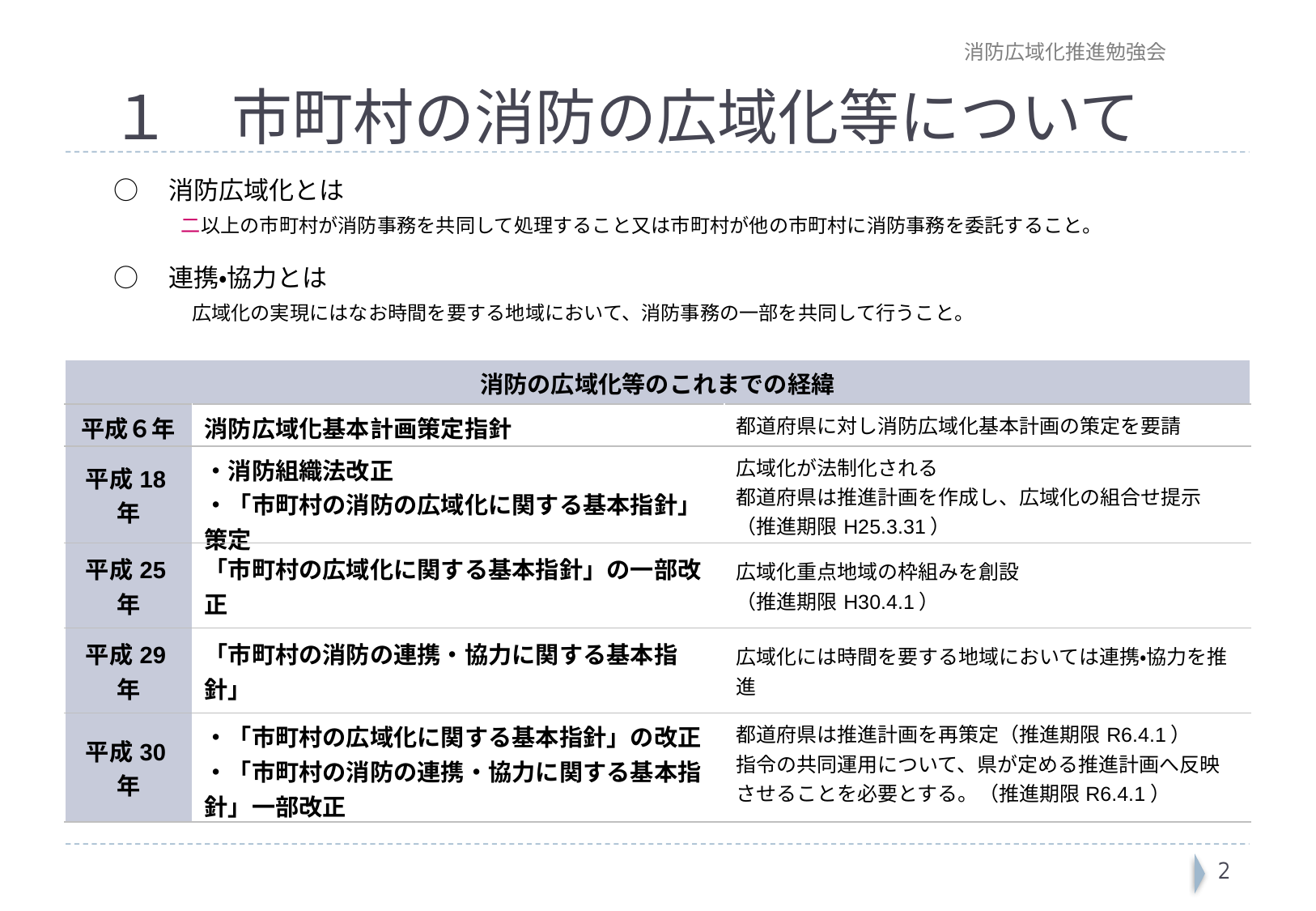

消防広域化推進勉強会
# １　市町村の消防の広域化等について
○　消防広域化とは
　　　  二以上の市町村が消防事務を共同して処理すること又は市町村が他の市町村に消防事務を委託すること。

○　連携・協力とは
　　　　広域化の実現にはなお時間を要する地域において、消防事務の一部を共同して行うこと。
| 消防の広域化等のこれまでの経緯 |  |  |
| --- | --- | --- |
| 平成６年 | 消防広域化基本計画策定指針 | 都道府県に対し消防広域化基本計画の策定を要請 |
| 平成18年 | ・消防組織法改正 ・「市町村の消防の広域化に関する基本指針」策定 | 広域化が法制化される 都道府県は推進計画を作成し、広域化の組合せ提示（推進期限H25.3.31） |
| 平成25年 | 「市町村の広域化に関する基本指針」の一部改正 | 広域化重点地域の枠組みを創設 （推進期限H30.4.1） |
| 平成29年 | 「市町村の消防の連携・協力に関する基本指針」 | 広域化には時間を要する地域においては連携・協力を推進 |
| 平成30年 | ・「市町村の広域化に関する基本指針」の改正 ・「市町村の消防の連携・協力に関する基本指針」一部改正 | 都道府県は推進計画を再策定（推進期限R6.4.1） 指令の共同運用について、県が定める推進計画へ反映させることを必要とする。（推進期限R6.4.1） |
2